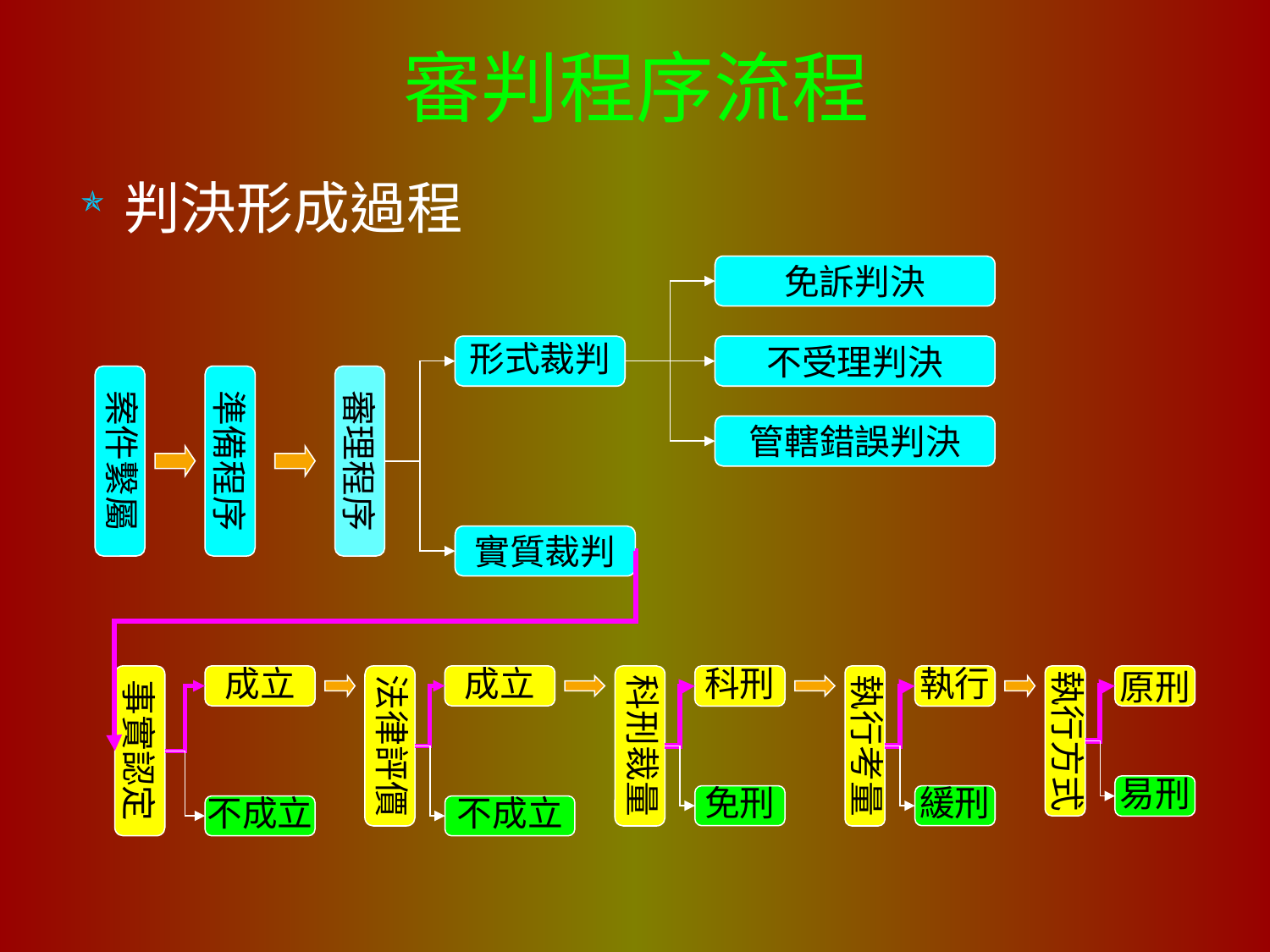

# 審判程序流程
判決形成過程
免訴判決
形式裁判
不受理判決
案件繫屬
準備程序
審理程序
管轄錯誤判決

實質裁判
事實認定
成立
法律評價
成立
科刑裁量
科刑
執行考量
執行
執行方式
原刑

易刑
免刑
緩刑
不成立
不成立